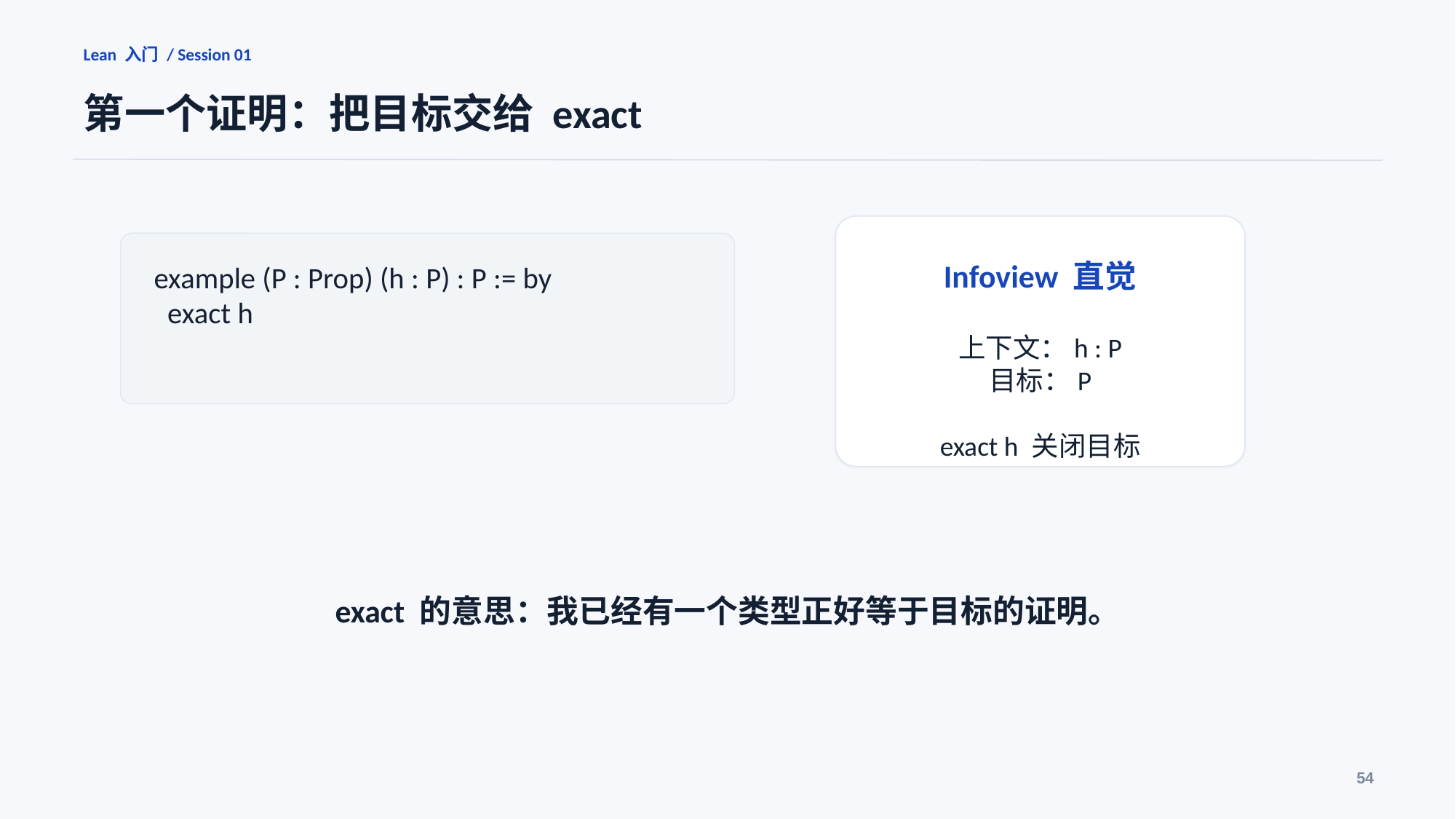

Lean 入门 / Session 01
第一个证明：把目标交给 exact

Infoview 直觉
example (P : Prop) (h : P) : P := by
  exact h
上下文：h : P
目标：P

exact h 关闭目标
exact 的意思：我已经有一个类型正好等于目标的证明。
54